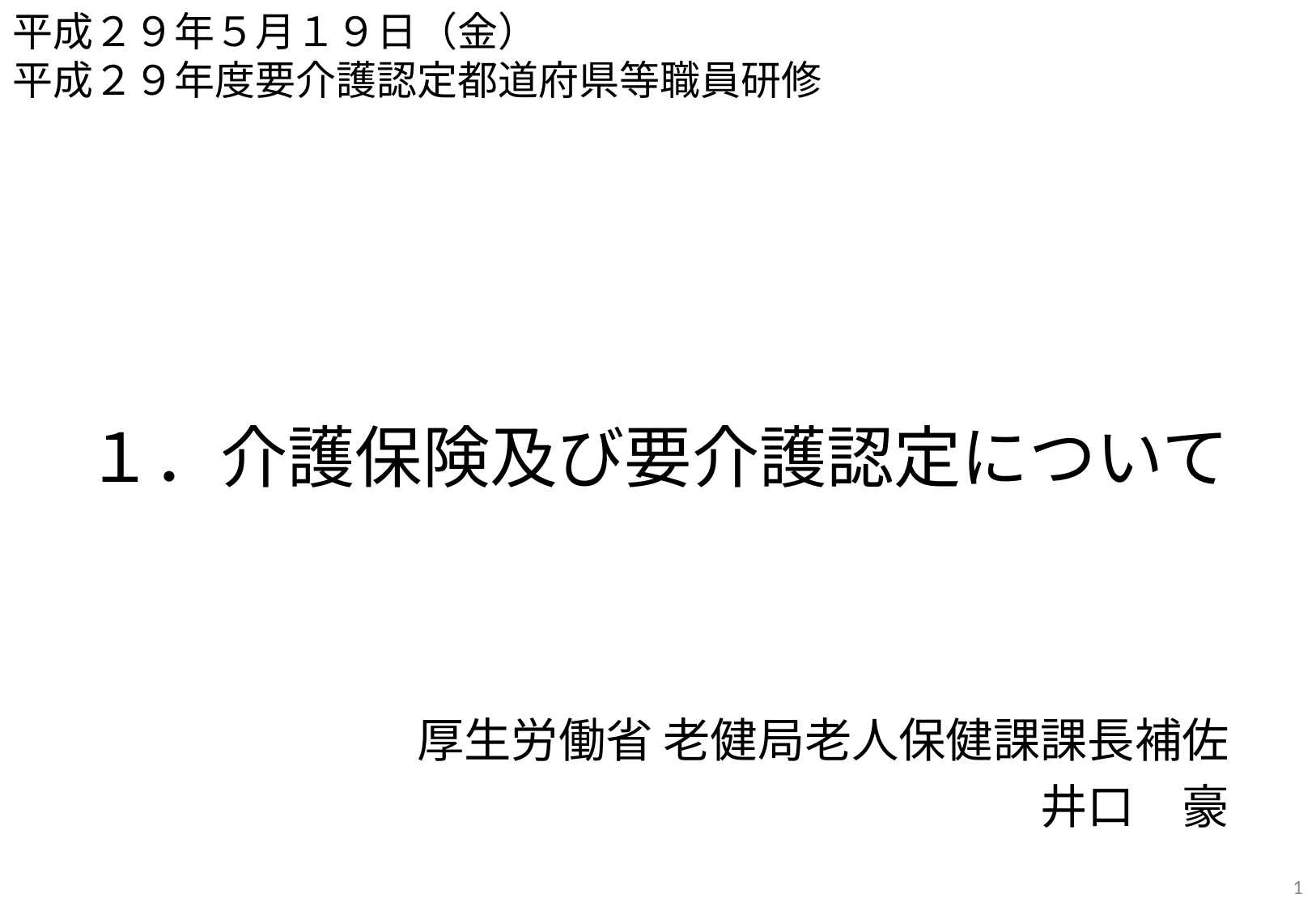

平成２９年５月１９日（金）
平成２９年度要介護認定都道府県等職員研修

１．介護保険及び要介護認定について
厚生労働省 老健局老人保健課課長補佐
井口　豪
1